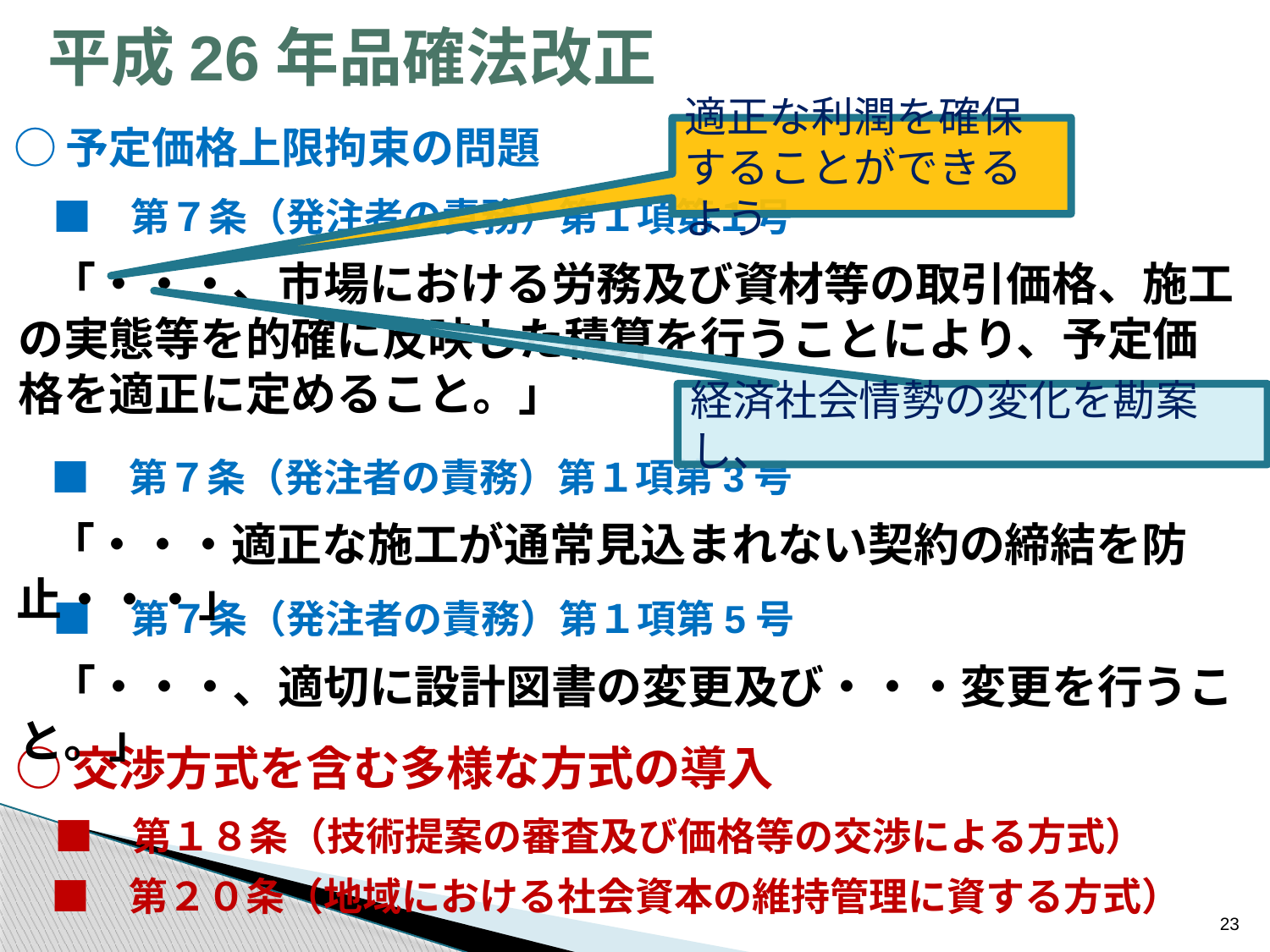

平成26年品確法改正
○予定価格上限拘束の問題
適正な利潤を確保
することができるよう
　■　第７条（発注者の責務）第１項第１号
　「・・・、市場における労務及び資材等の取引価格、施工の実態等を的確に反映した積算を行うことにより、予定価格を適正に定めること。」
経済社会情勢の変化を勘案し、
　■　第７条（発注者の責務）第１項第3号
　「・・・適正な施工が通常見込まれない契約の締結を防止・・・」
　■　第７条（発注者の責務）第１項第5号
　「・・・、適切に設計図書の変更及び・・・変更を行うこと。」
○交渉方式を含む多様な方式の導入
　■　第１８条（技術提案の審査及び価格等の交渉による方式）
　■　第２０条（地域における社会資本の維持管理に資する方式）
23